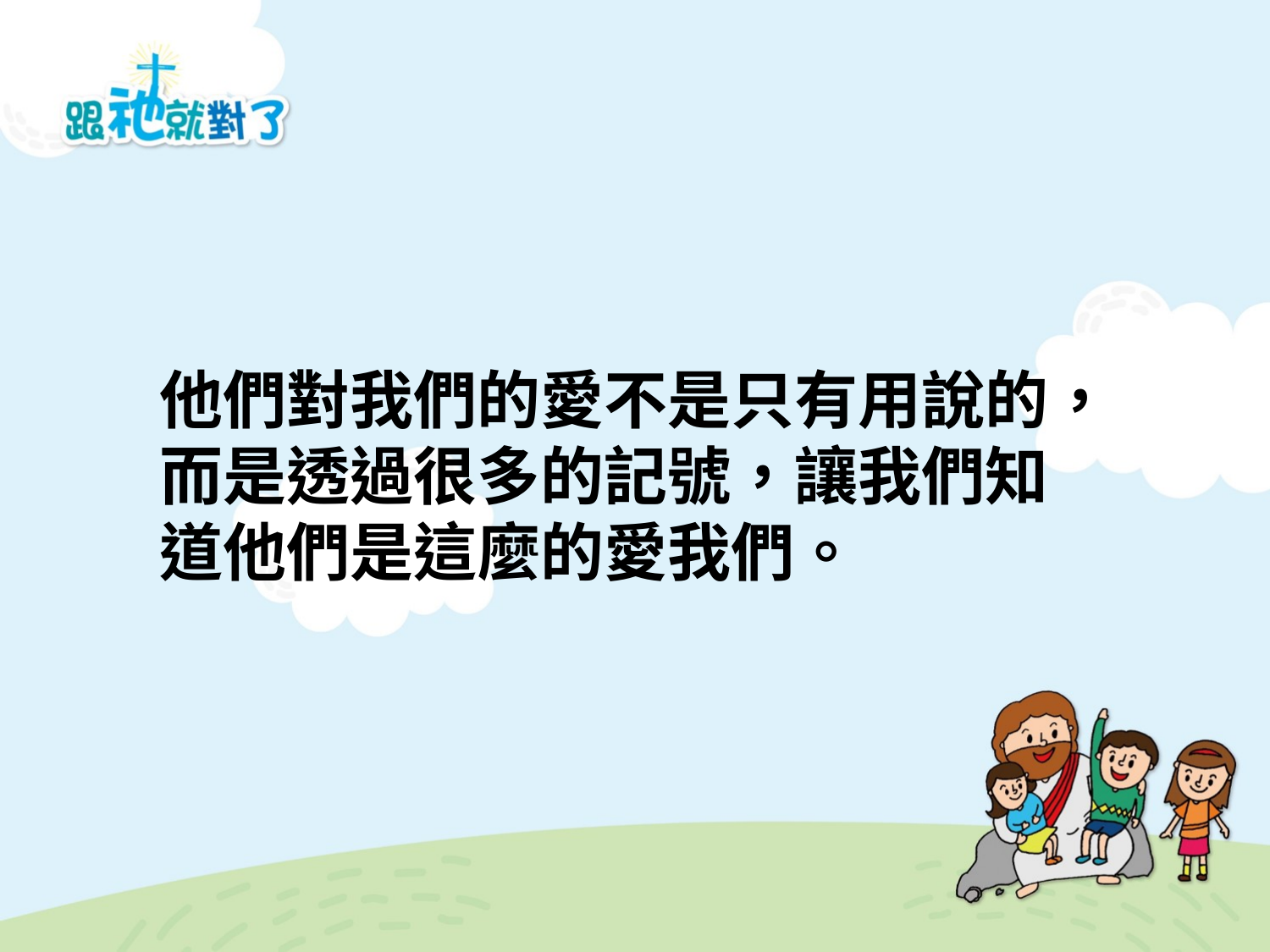

他們對我們的愛不是只有用說的，而是透過很多的記號，讓我們知道他們是這麼的愛我們。